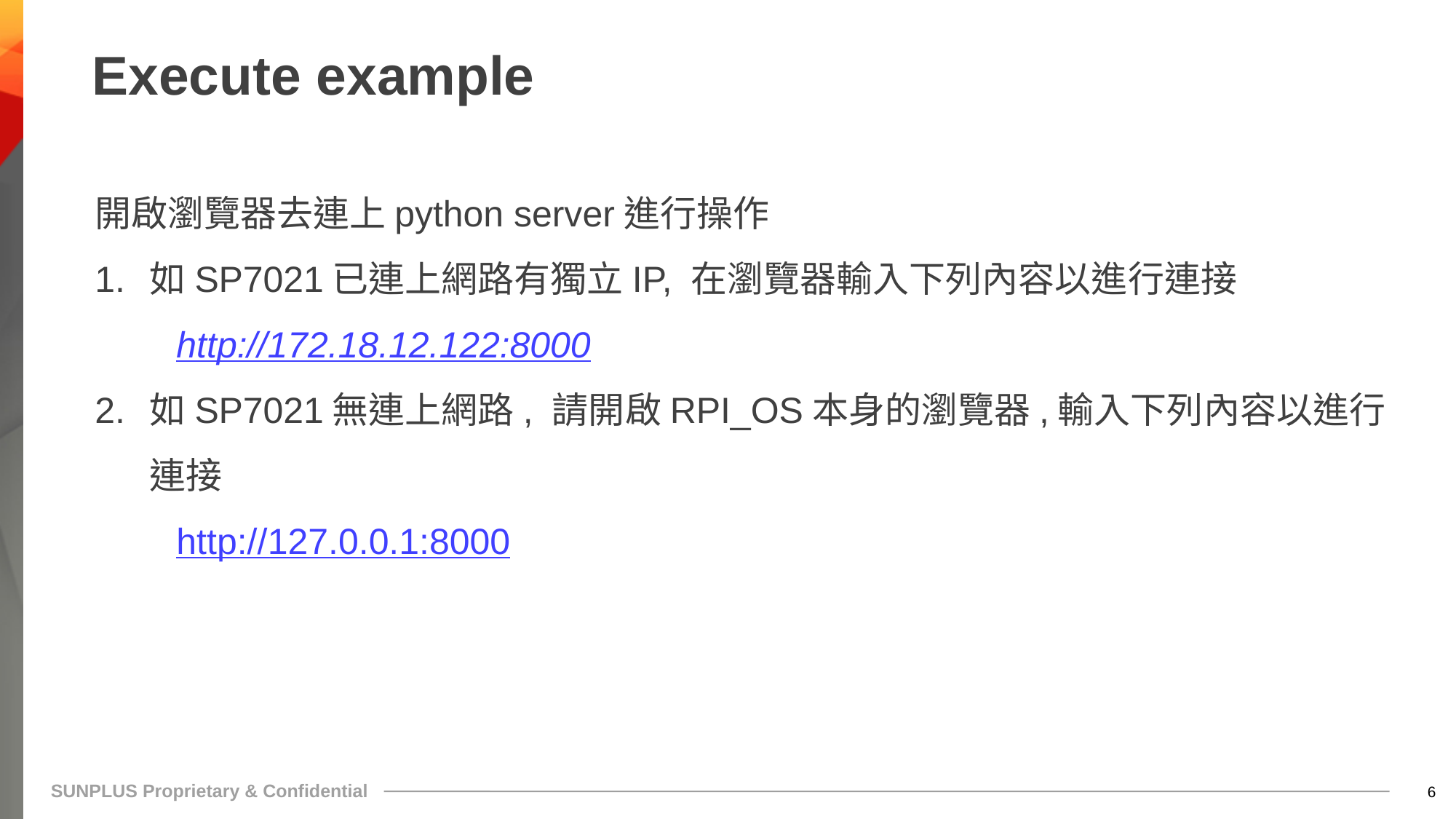

# Execute example
開啟瀏覽器去連上python server進行操作
如SP7021已連上網路有獨立IP, 在瀏覽器輸入下列內容以進行連接
        http://172.18.12.122:8000
如SP7021無連上網路, 請開啟RPI_OS本身的瀏覽器,輸入下列內容以進行連接
        http://127.0.0.1:8000

6